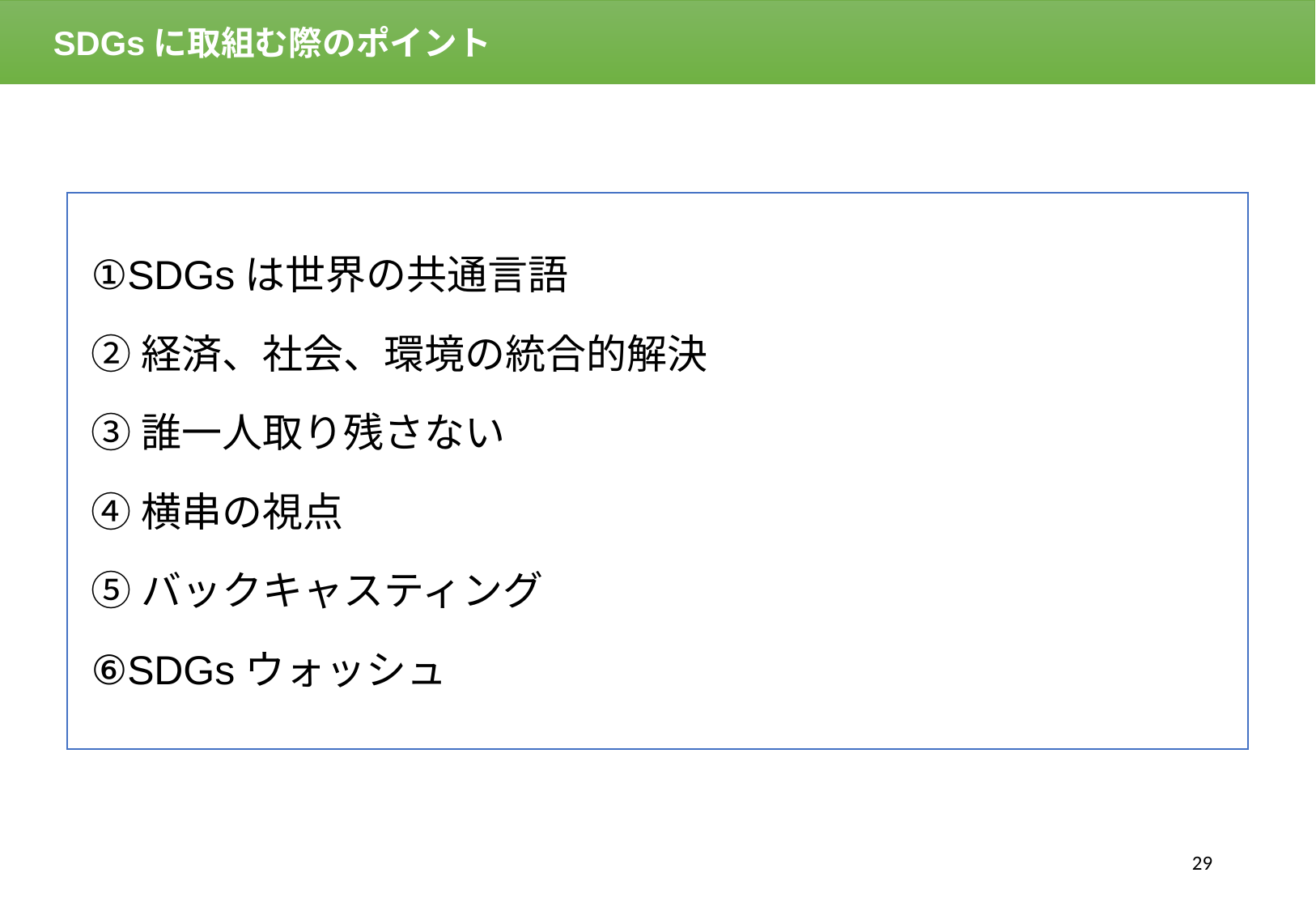

SDGsに取組む際のポイント
①SDGsは世界の共通言語
②経済、社会、環境の統合的解決
③誰一人取り残さない
④横串の視点
⑤バックキャスティング
⑥SDGsウォッシュ
29